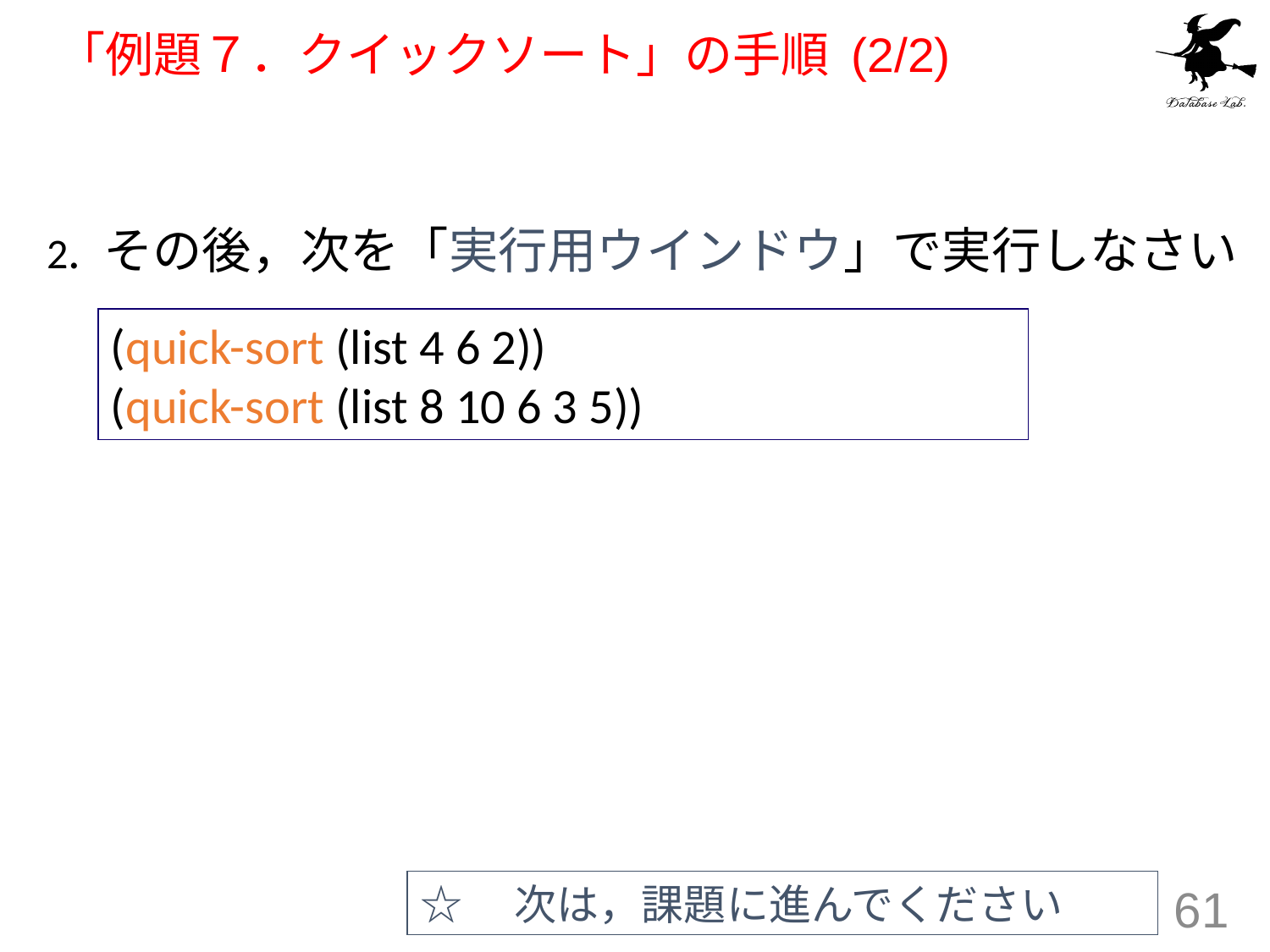

# 「例題７．クイックソート」の手順 (2/2)
2. その後，次を「実行用ウインドウ」で実行しなさい
(quick-sort (list 4 6 2))
(quick-sort (list 8 10 6 3 5))
☆　次は，課題に進んでください
61